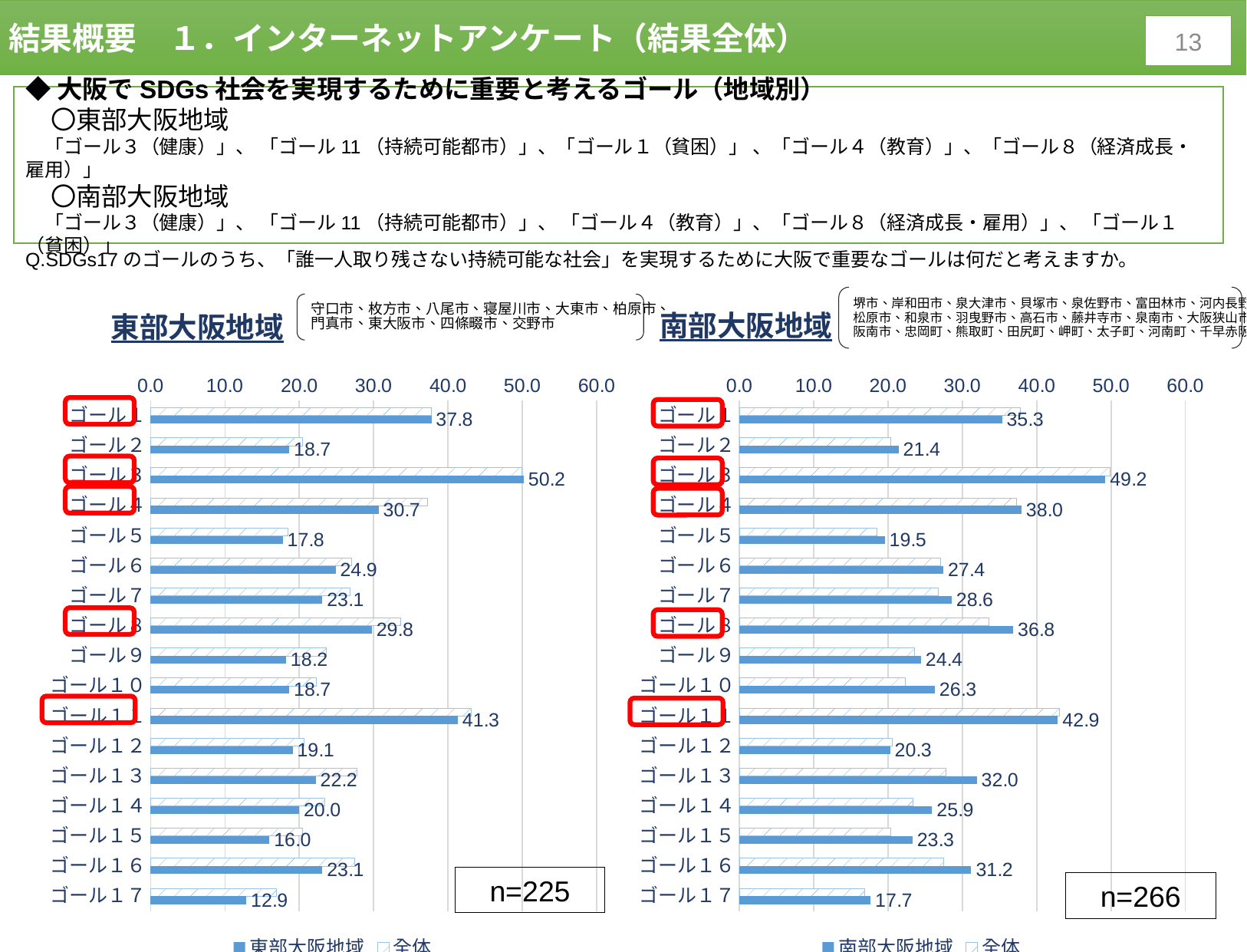

結果概要　１．インターネットアンケート（結果全体）
13
◆大阪でSDGs社会を実現するために重要と考えるゴール（地域別）
　〇東部大阪地域
　「ゴール３（健康）」、 「ゴール11（持続可能都市）」、「ゴール１（貧困）」 、「ゴール４（教育）」、「ゴール８（経済成長・雇用）」
　〇南部大阪地域
　「ゴール３（健康）」、 「ゴール11（持続可能都市）」、 「ゴール４（教育）」、「ゴール８（経済成長・雇用）」、 「ゴール１（貧困）」
Q.SDGs17のゴールのうち、「誰一人取り残さない持続可能な社会」を実現するために大阪で重要なゴールは何だと考えますか。

### Chart: 東部大阪地域

| Category | 全体 | 東部大阪地域 |
|---|---|---|
| ゴール１ | 37.8 | 37.777777777778 |
| ゴール２ | 20.4 | 18.666666666667 |
| ゴール３ | 49.9 | 50.222222222222 |
| ゴール４ | 37.3 | 30.666666666667 |
| ゴール５ | 18.5 | 17.777777777778 |
| ゴール６ | 27.1 | 24.888888888889 |
| ゴール７ | 26.8 | 23.111111111111 |
| ゴール８ | 33.6 | 29.777777777778 |
| ゴール９ | 23.6 | 18.222222222222 |
| ゴール１０ | 22.3 | 18.666666666667 |
| ゴール１１ | 43.1 | 41.333333333333 |
| ゴール１２ | 20.6 | 19.111111111111 |
| ゴール１３ | 27.8 | 22.222222222222 |
| ゴール１４ | 23.4 | 20.0 |
| ゴール１５ | 20.4 | 16.0 |
| ゴール１６ | 27.5 | 23.111111111111 |
| ゴール１７ | 16.9 | 12.888888888889 |

### Chart: 南部大阪地域

| Category | 全体 | 南部大阪地域 |
|---|---|---|
| ゴール１ | 37.8 | 35.338345864662 |
| ゴール２ | 20.4 | 21.428571428571 |
| ゴール３ | 49.9 | 49.248120300752 |
| ゴール４ | 37.3 | 37.96992481203 |
| ゴール５ | 18.5 | 19.548872180451 |
| ゴール６ | 27.1 | 27.443609022556 |
| ゴール７ | 26.8 | 28.571428571429 |
| ゴール８ | 33.6 | 36.842105263158 |
| ゴール９ | 23.6 | 24.436090225564 |
| ゴール１０ | 22.3 | 26.315789473684 |
| ゴール１１ | 43.1 | 42.857142857143 |
| ゴール１２ | 20.6 | 20.300751879699 |
| ゴール１３ | 27.8 | 31.954887218045 |
| ゴール１４ | 23.4 | 25.93984962406 |
| ゴール１５ | 20.4 | 23.308270676692 |
| ゴール１６ | 27.5 | 31.203007518797 |
| ゴール１７ | 16.9 | 17.669172932331 |
堺市、岸和田市、泉大津市、貝塚市、泉佐野市、富田林市、河内長野市、
松原市、和泉市、羽曳野市、高石市、藤井寺市、泉南市、大阪狭山市、
阪南市、忠岡町、熊取町、田尻町、岬町、太子町、河南町、千早赤阪村
守口市、枚方市、八尾市、寝屋川市、大東市、柏原市、
門真市、東大阪市、四條畷市、交野市

n=225
n=266